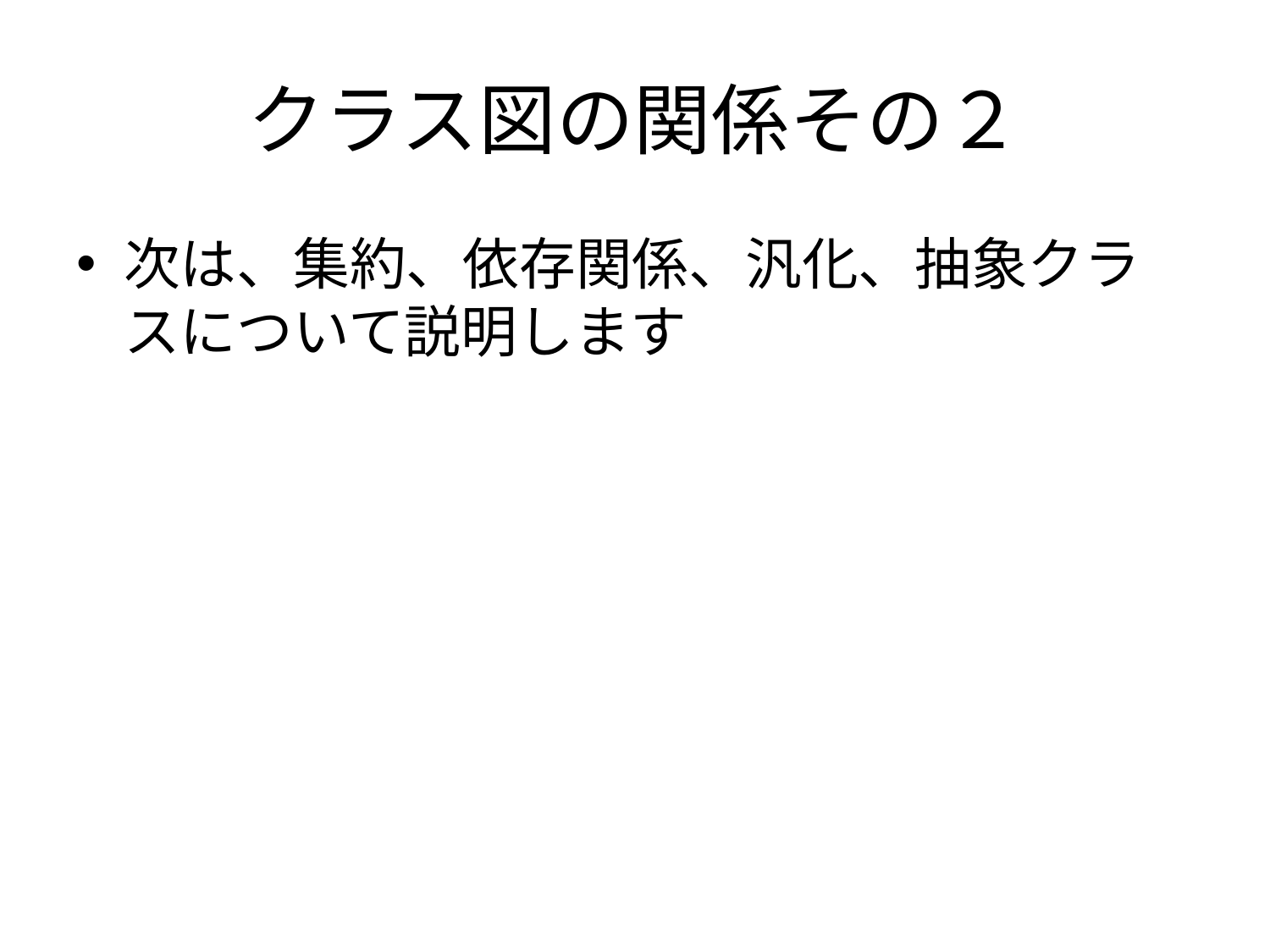

# クラス図の関係その２
次は、集約、依存関係、汎化、抽象クラスについて説明します